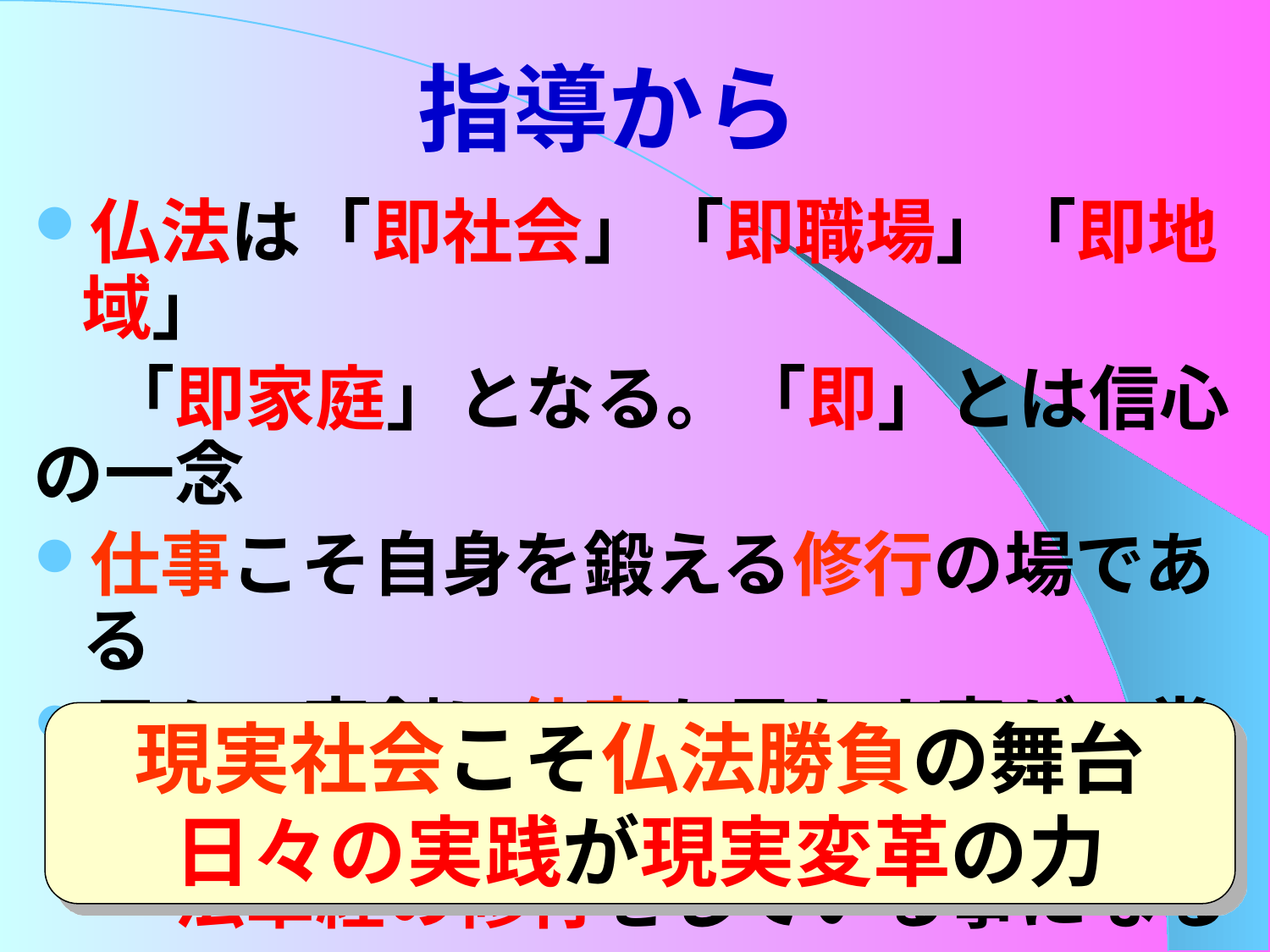

# 指導から
仏法は「即社会」「即職場」「即地域」
　「即家庭」となる。「即」とは信心の一念
仕事こそ自身を鍛える修行の場である
日々、真剣に仕事を果たす事が、常に
　　法華経の修行をしている事になる

現実社会こそ仏法勝負の舞台
日々の実践が現実変革の力